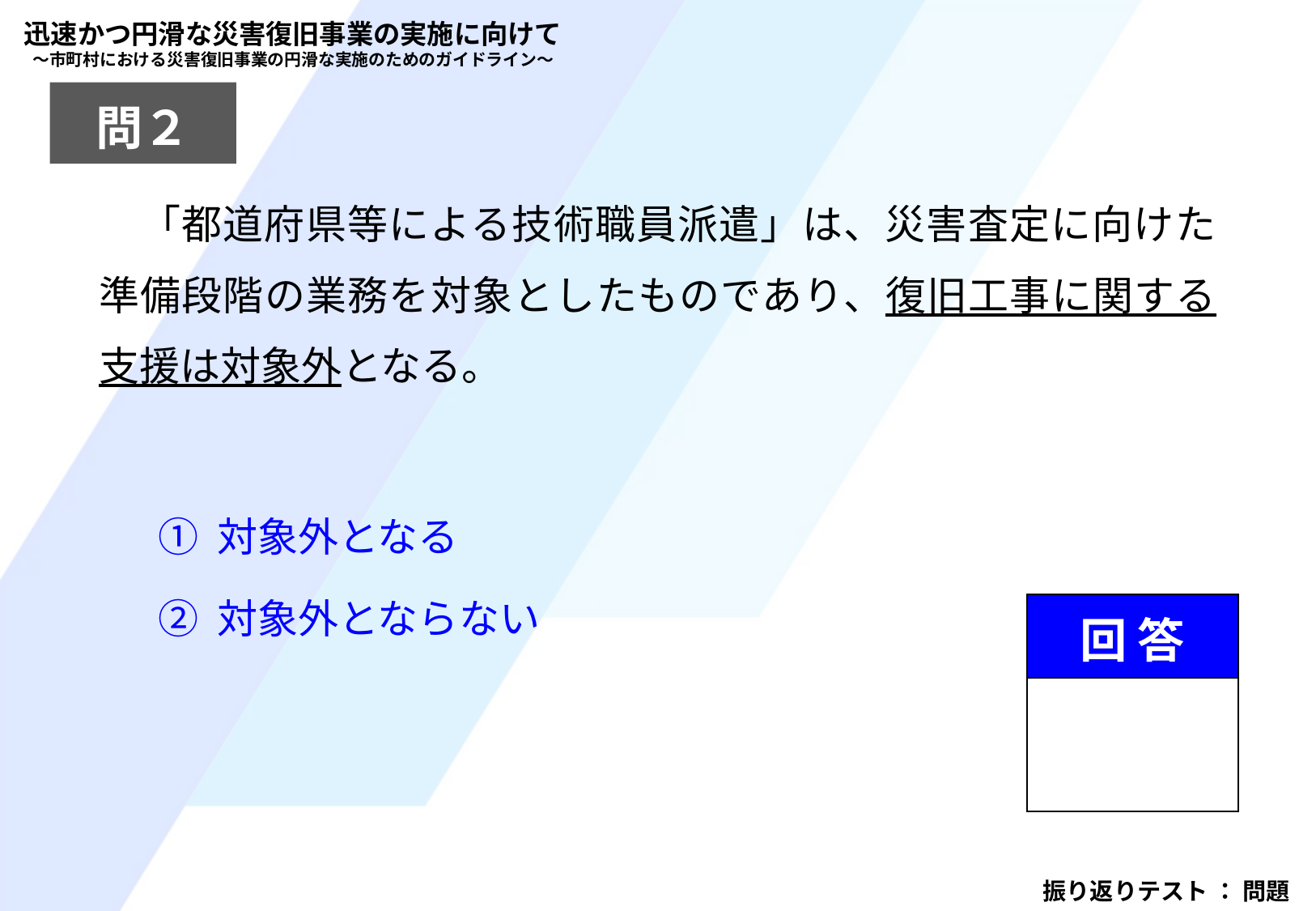

迅速かつ円滑な災害復旧事業の実施に向けて
～市町村における災害復旧事業の円滑な実施のためのガイドライン～
問２
　「都道府県等による技術職員派遣」は、災害査定に向けた準備段階の業務を対象としたものであり、復旧工事に関する支援は対象外となる。
① 対象外となる
② 対象外とならない
| 回 答 |
| --- |
|  |
振り返りテスト ： 問題